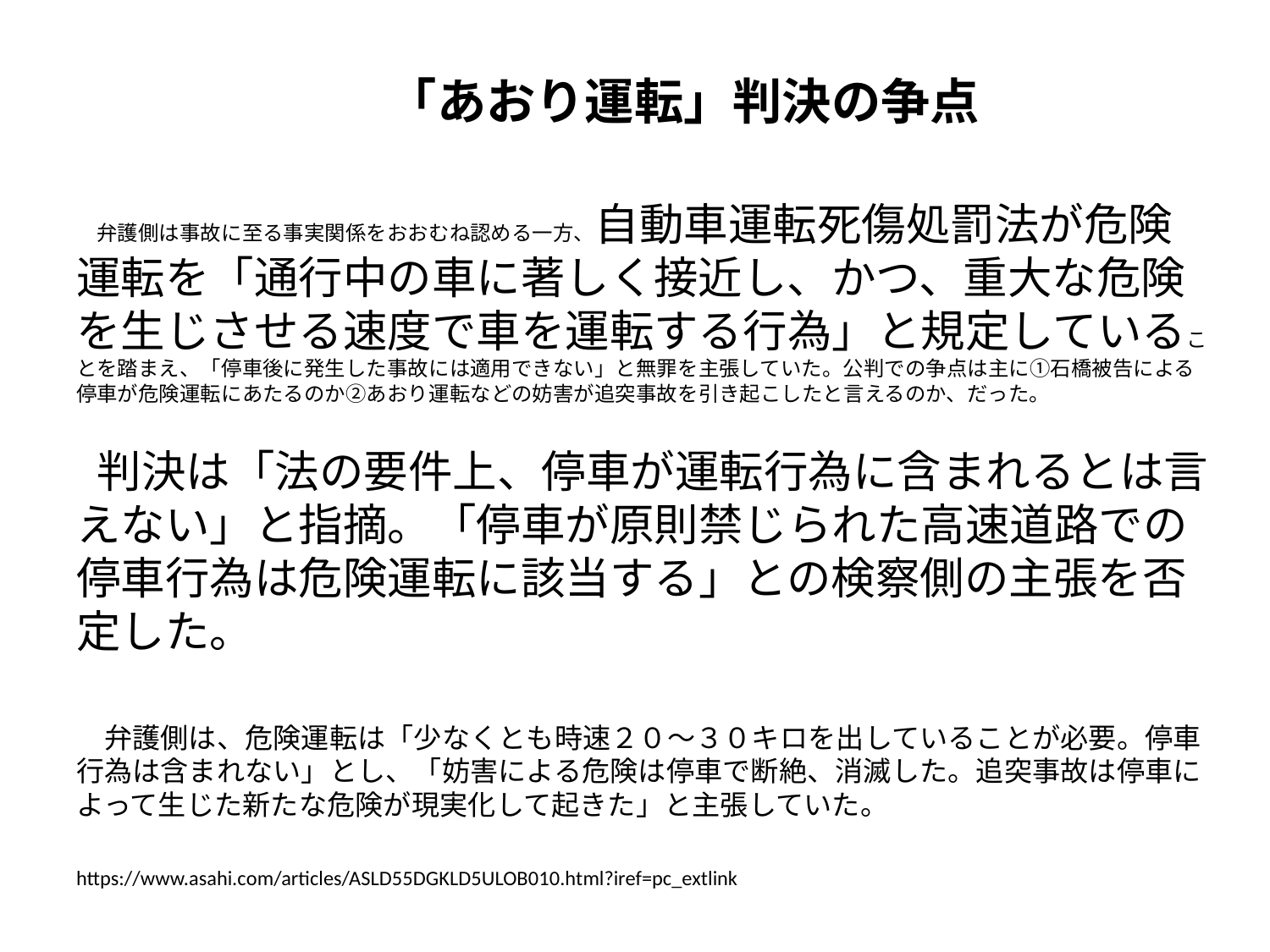

# 「あおり運転」判決の争点

　弁護側は事故に至る事実関係をおおむね認める一方、自動車運転死傷処罰法が危険運転を「通行中の車に著しく接近し、かつ、重大な危険を生じさせる速度で車を運転する行為」と規定していることを踏まえ、「停車後に発生した事故には適用できない」と無罪を主張していた。公判での争点は主に①石橋被告による停車が危険運転にあたるのか②あおり運転などの妨害が追突事故を引き起こしたと言えるのか、だった。

　判決は「法の要件上、停車が運転行為に含まれるとは言えない」と指摘。「停車が原則禁じられた高速道路での停車行為は危険運転に該当する」との検察側の主張を否定した。

　弁護側は、危険運転は「少なくとも時速２０～３０キロを出していることが必要。停車行為は含まれない」とし、「妨害による危険は停車で断絶、消滅した。追突事故は停車によって生じた新たな危険が現実化して起きた」と主張していた。

https://www.asahi.com/articles/ASLD55DGKLD5ULOB010.html?iref=pc_extlink